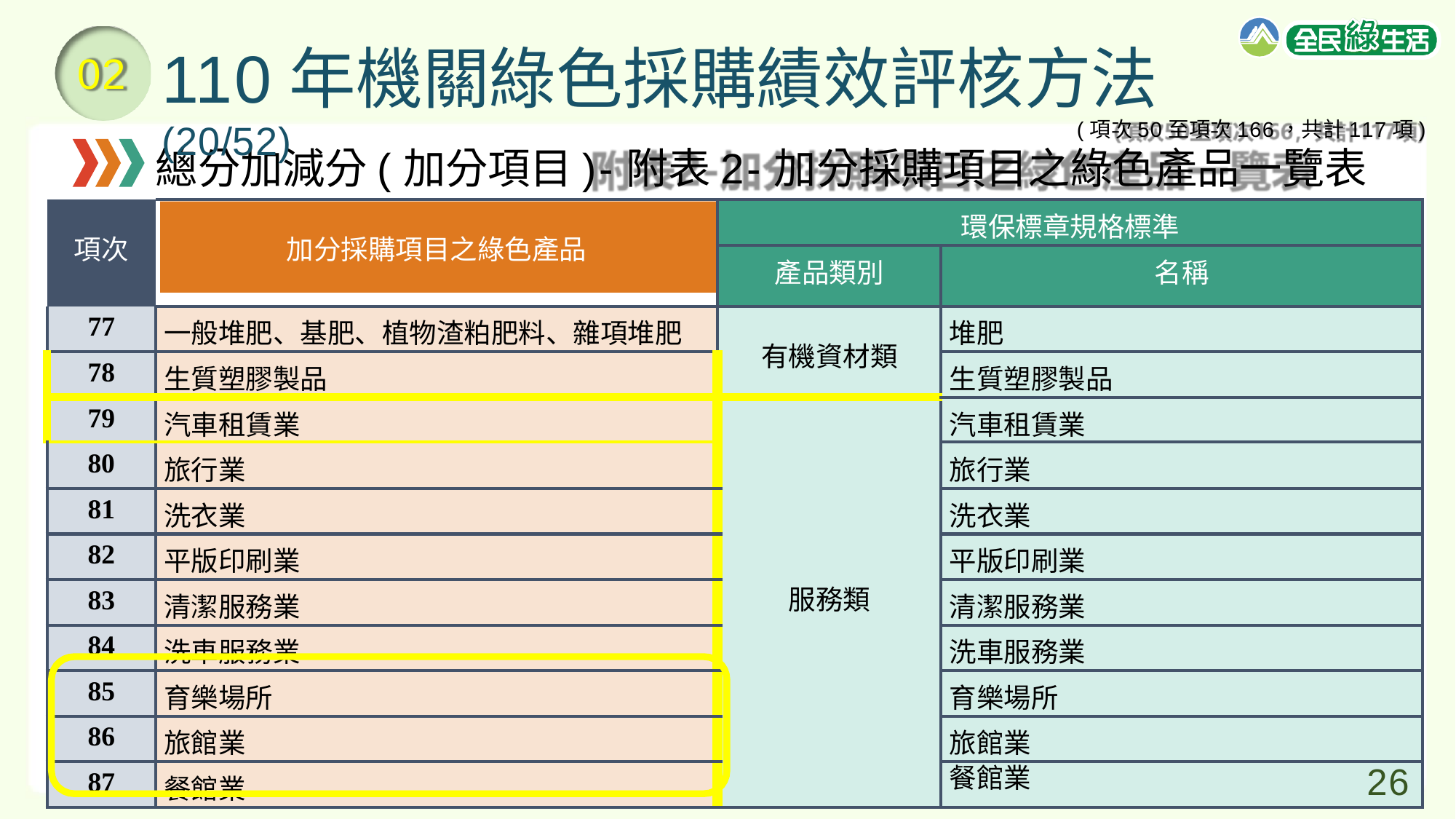

# 110年機關綠色採購績效評核方法(20/52)
02

(項次50至項次166，共計117項)
總分加減分(加分項目)-附表2-加分採購項目之綠色產品一覽表

| 項次 | 加分採購項目之綠色產品 | 環保標章規格標準 |  |
| --- | --- | --- | --- |
|  |  | 產品類別 | 名稱 |
| 77 | 一般堆肥、基肥、植物渣粕肥料、雜項堆肥 | 有機資材類 | 堆肥 |
| 78 | 生質塑膠製品 |  | 生質塑膠製品 |
| 79 | 汽車租賃業 | 服務類 | 汽車租賃業 |
| 80 | 旅行業 |  | 旅行業 |
| 81 | 洗衣業 |  | 洗衣業 |
| 82 | 平版印刷業 |  | 平版印刷業 |
| 83 | 清潔服務業 |  | 清潔服務業 |
| 84 | 洗車服務業 |  | 洗車服務業 |
| 85 | 育樂場所 |  | 育樂場所 |
| 86 | 旅館業 |  | 旅館業 |
| 87 | 餐館業 |  | 餐館業 26 |